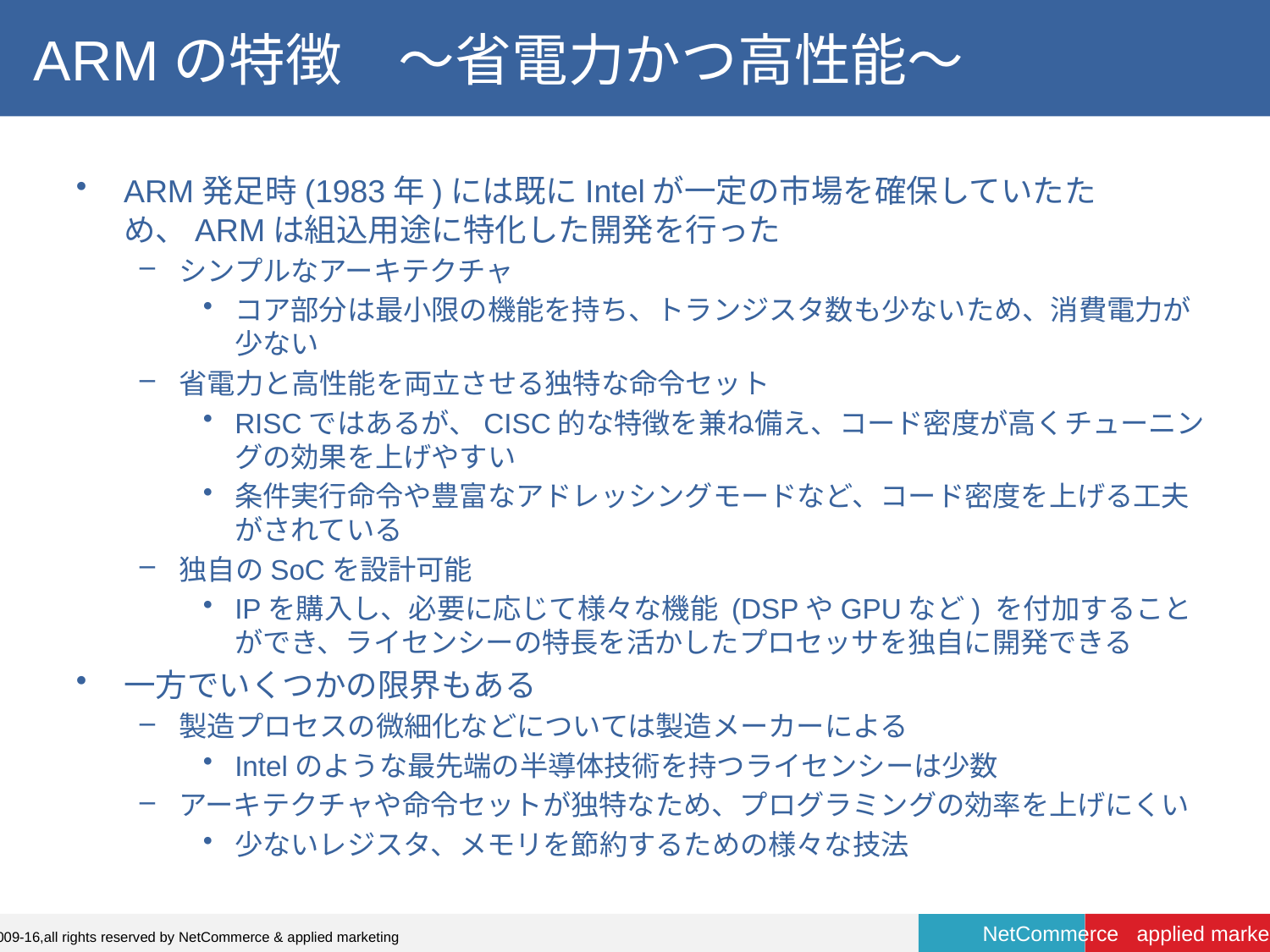

# ARMの特徴　～省電力かつ高性能～
ARM発足時(1983年)には既にIntelが一定の市場を確保していたため、ARMは組込用途に特化した開発を行った
シンプルなアーキテクチャ
コア部分は最小限の機能を持ち、トランジスタ数も少ないため、消費電力が少ない
省電力と高性能を両立させる独特な命令セット
RISCではあるが、CISC的な特徴を兼ね備え、コード密度が高くチューニングの効果を上げやすい
条件実行命令や豊富なアドレッシングモードなど、コード密度を上げる工夫がされている
独自のSoCを設計可能
IPを購入し、必要に応じて様々な機能 (DSPやGPUなど) を付加することができ、ライセンシーの特長を活かしたプロセッサを独自に開発できる
一方でいくつかの限界もある
製造プロセスの微細化などについては製造メーカーによる
Intelのような最先端の半導体技術を持つライセンシーは少数
アーキテクチャや命令セットが独特なため、プログラミングの効率を上げにくい
少ないレジスタ、メモリを節約するための様々な技法